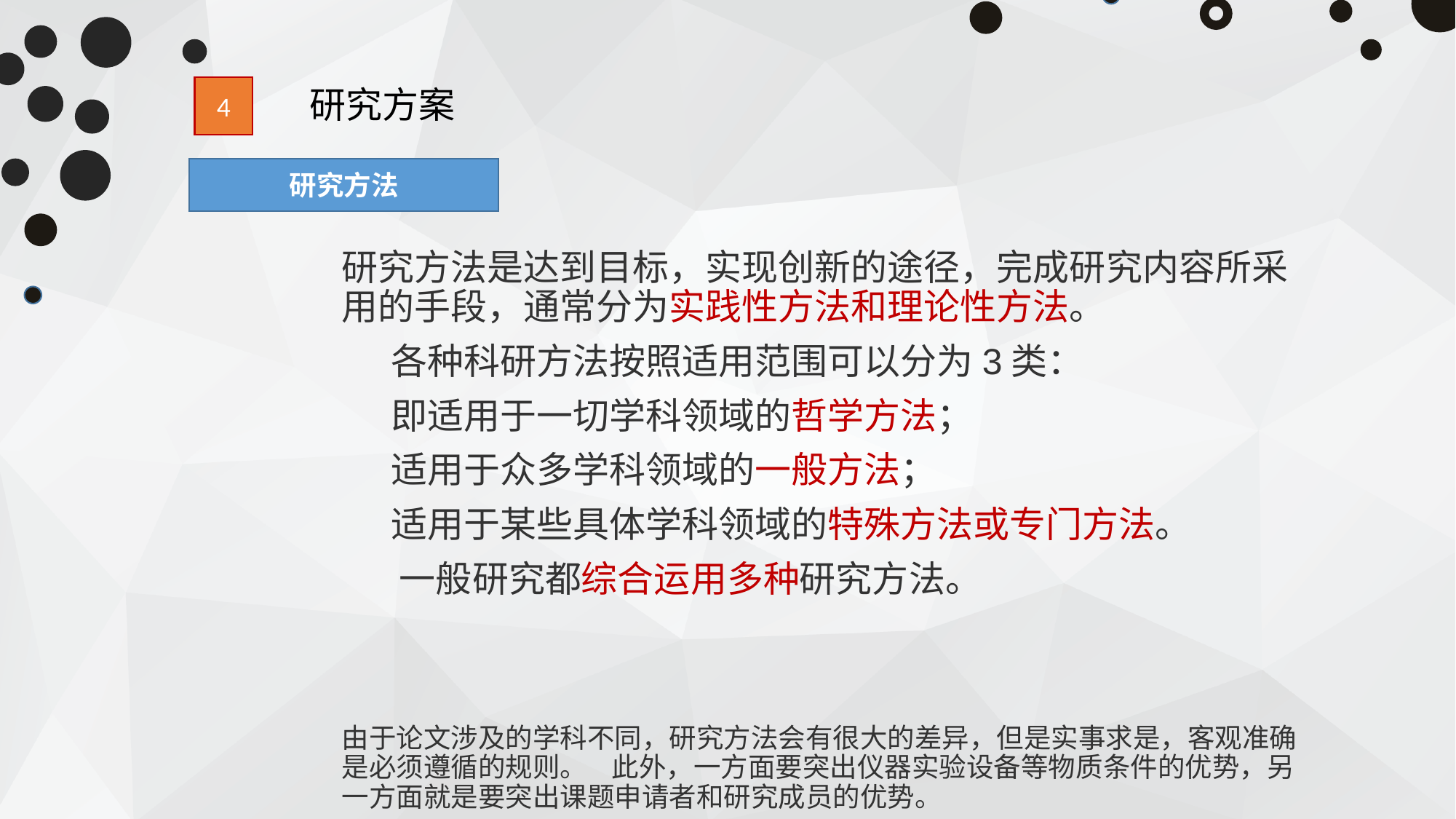

4
研究方案

研究方法

研究方法是达到目标，实现创新的途径，完成研究内容所采用的手段，通常分为实践性方法和理论性方法。
     各种科研方法按照适用范围可以分为3类：
     即适用于一切学科领域的哲学方法；
     适用于众多学科领域的一般方法；
     适用于某些具体学科领域的特殊方法或专门方法。
      一般研究都综合运用多种研究方法。

由于论文涉及的学科不同，研究方法会有很大的差异，但是实事求是，客观准确是必须遵循的规则。    此外，一方面要突出仪器实验设备等物质条件的优势，另一方面就是要突出课题申请者和研究成员的优势。